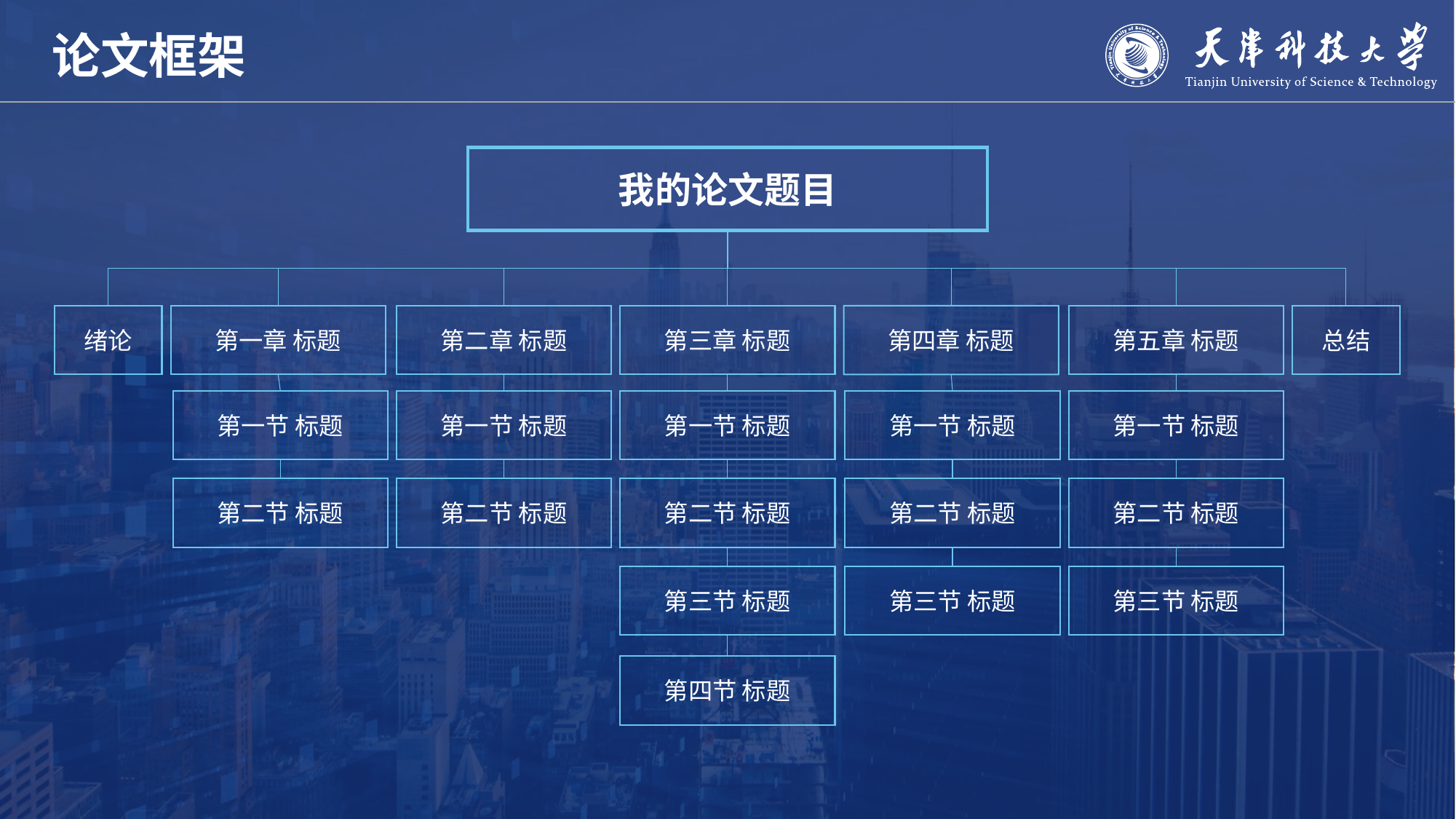

论文框架

我的论文题目
绪论
第一章 标题
第一节 标题
第二节 标题
第二章 标题
第一节 标题
第二节 标题
第三章 标题
第一节 标题
第二节 标题
第三节 标题
第四节 标题
第四章 标题
第一节 标题
第二节 标题
第三节 标题
第五章 标题
第一节 标题
第二节 标题
第三节 标题
总结